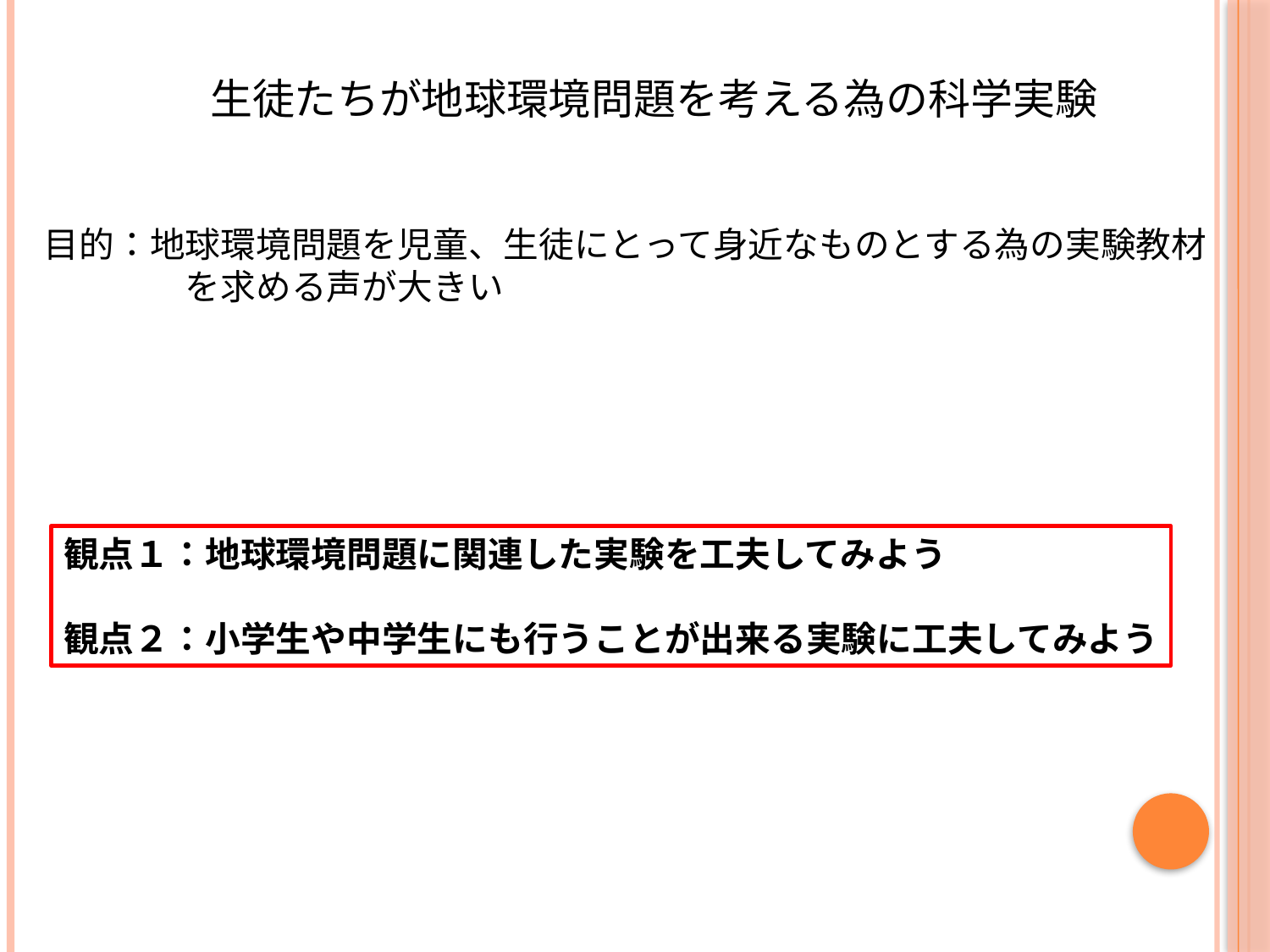

生徒たちが地球環境問題を考える為の科学実験
目的：地球環境問題を児童、生徒にとって身近なものとする為の実験教材
　　　　を求める声が大きい
観点１：地球環境問題に関連した実験を工夫してみよう

観点２：小学生や中学生にも行うことが出来る実験に工夫してみよう